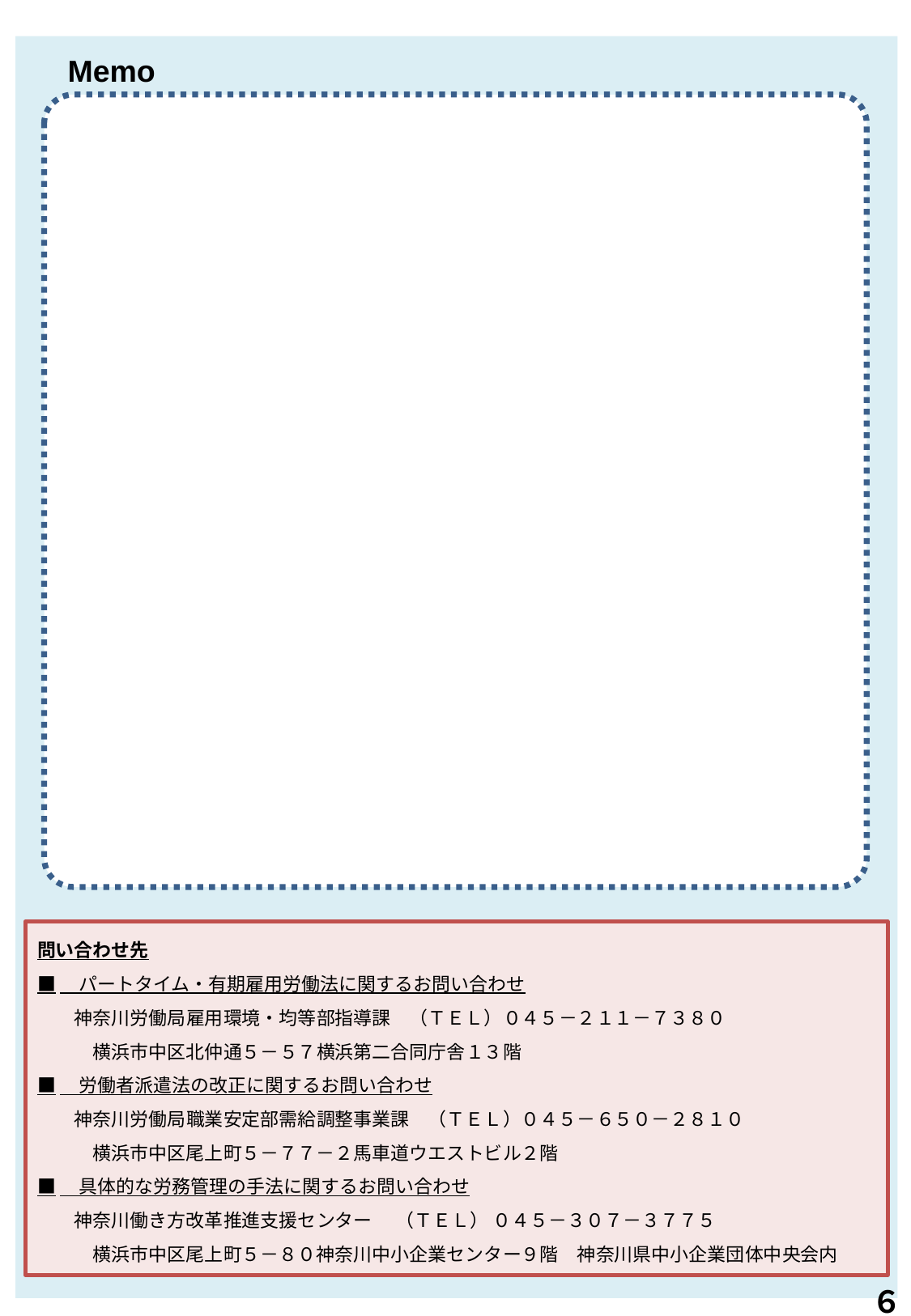

Memo

問い合わせ先
■　パートタイム・有期雇用労働法に関するお問い合わせ
　　神奈川労働局雇用環境・均等部指導課　（ＴＥＬ）０４５－２１１－７３８０
　　　横浜市中区北仲通５－５７横浜第二合同庁舎１３階
■　労働者派遣法の改正に関するお問い合わせ
　　神奈川労働局職業安定部需給調整事業課　（ＴＥＬ）０４５－６５０－２８１０
　　　横浜市中区尾上町５－７７－２馬車道ウエストビル２階
■　具体的な労務管理の手法に関するお問い合わせ
　　神奈川働き方改革推進支援センター　 （ＴＥＬ） ０４５－３０７－３７７５
　　　横浜市中区尾上町５－８０神奈川中小企業センター９階　神奈川県中小企業団体中央会内

6
６